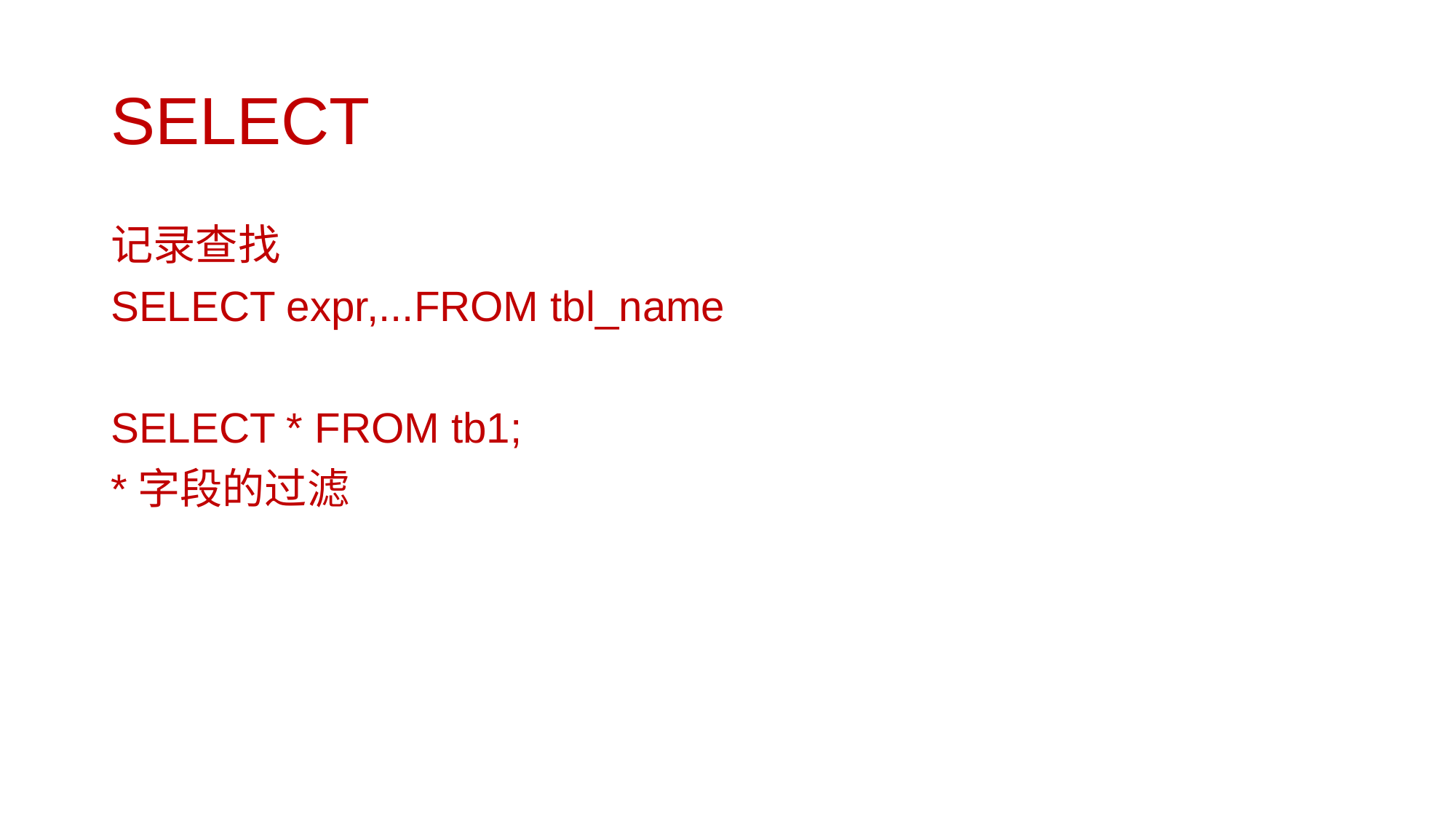

# SELECT
记录查找
SELECT expr,...FROM tbl_name

SELECT * FROM tb1;
*字段的过滤